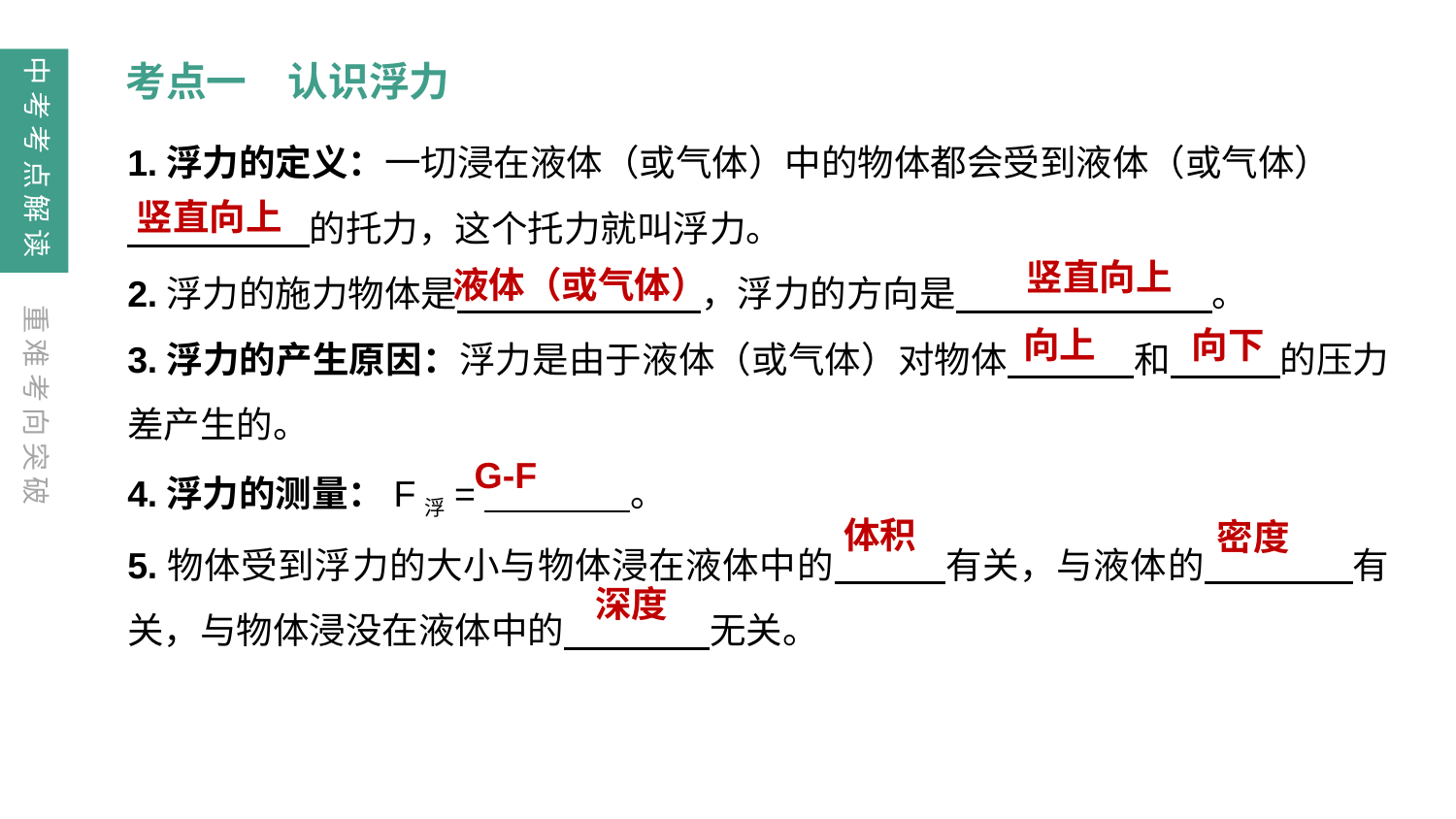

中考考点解读

考点一　认识浮力
1.浮力的定义：一切浸在液体（或气体）中的物体都会受到液体（或气体）
　　　　　的托力，这个托力就叫浮力。
2.浮力的施力物体是　　　　   　　，浮力的方向是　　　　　         。
3.浮力的产生原因：浮力是由于液体（或气体）对物体　　　  和　　　的压力差产生的。
4.浮力的测量：F浮=　　　　。
5.物体受到浮力的大小与物体浸在液体中的　　　有关，与液体的　　　　有关，与物体浸没在液体中的　　　　无关。
竖直向上
液体（或气体）
竖直向上
重难考向突破
向下
向上
G-F
体积
密度
深度